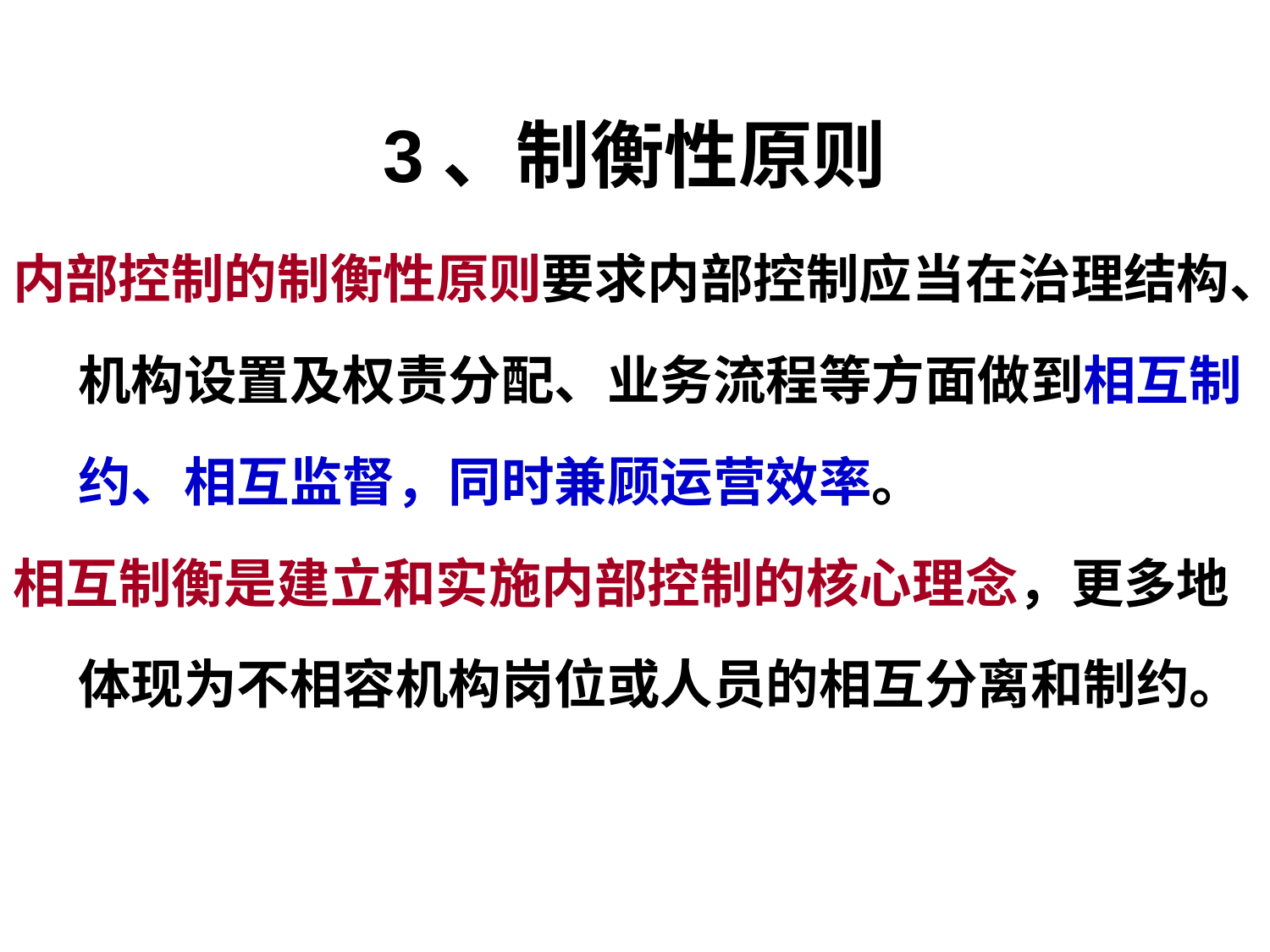

3、制衡性原则
内部控制的制衡性原则要求内部控制应当在治理结构、机构设置及权责分配、业务流程等方面做到相互制约、相互监督，同时兼顾运营效率。
相互制衡是建立和实施内部控制的核心理念，更多地体现为不相容机构岗位或人员的相互分离和制约。